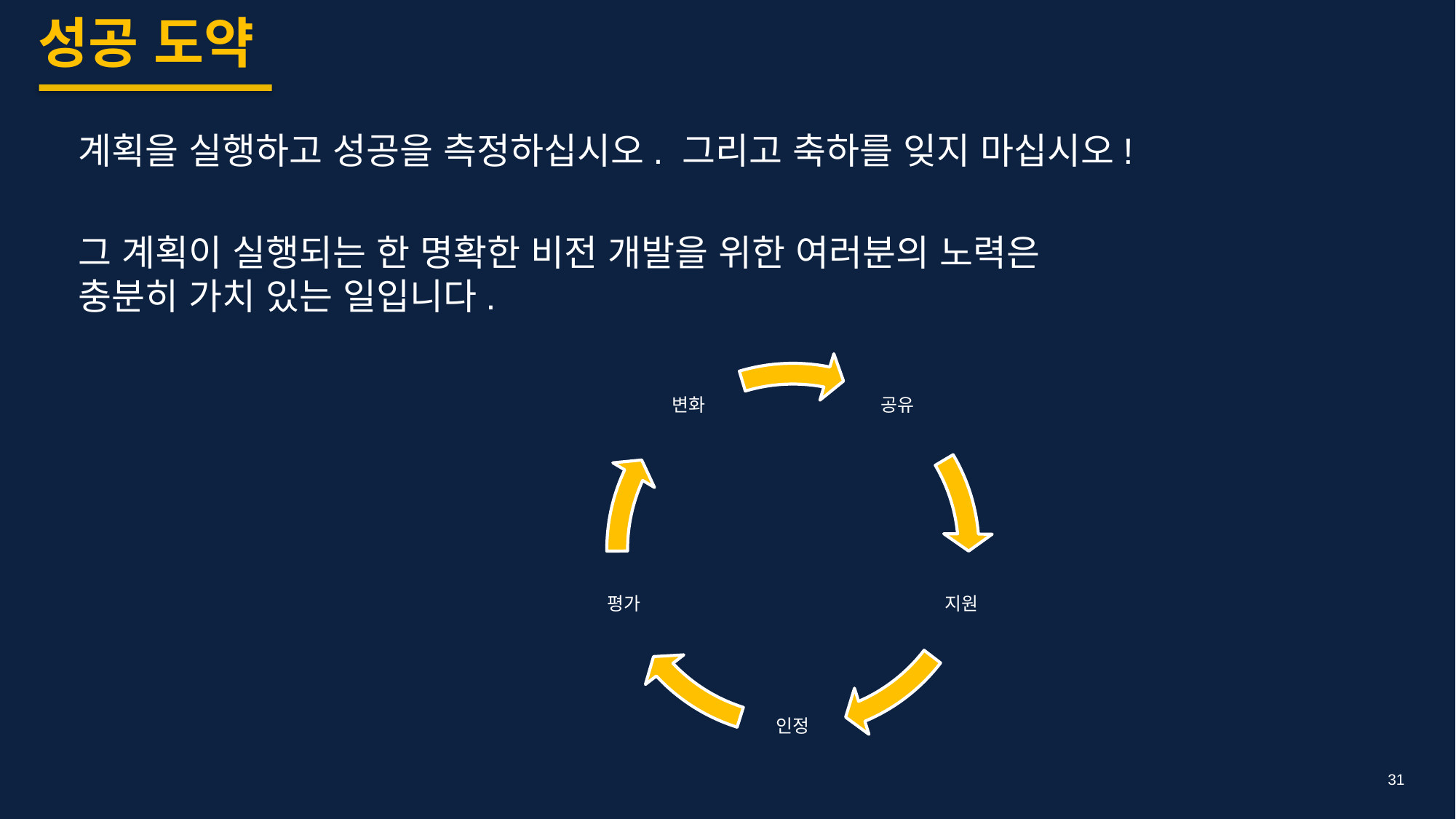

성공 도약

계획을 실행하고 성공을 측정하십시오. 그리고 축하를 잊지 마십시오!

그 계획이 실행되는 한 명확한 비전 개발을 위한 여러분의 노력은
충분히 가치 있는 일입니다.

공유
지원
인정
평가
변화
31